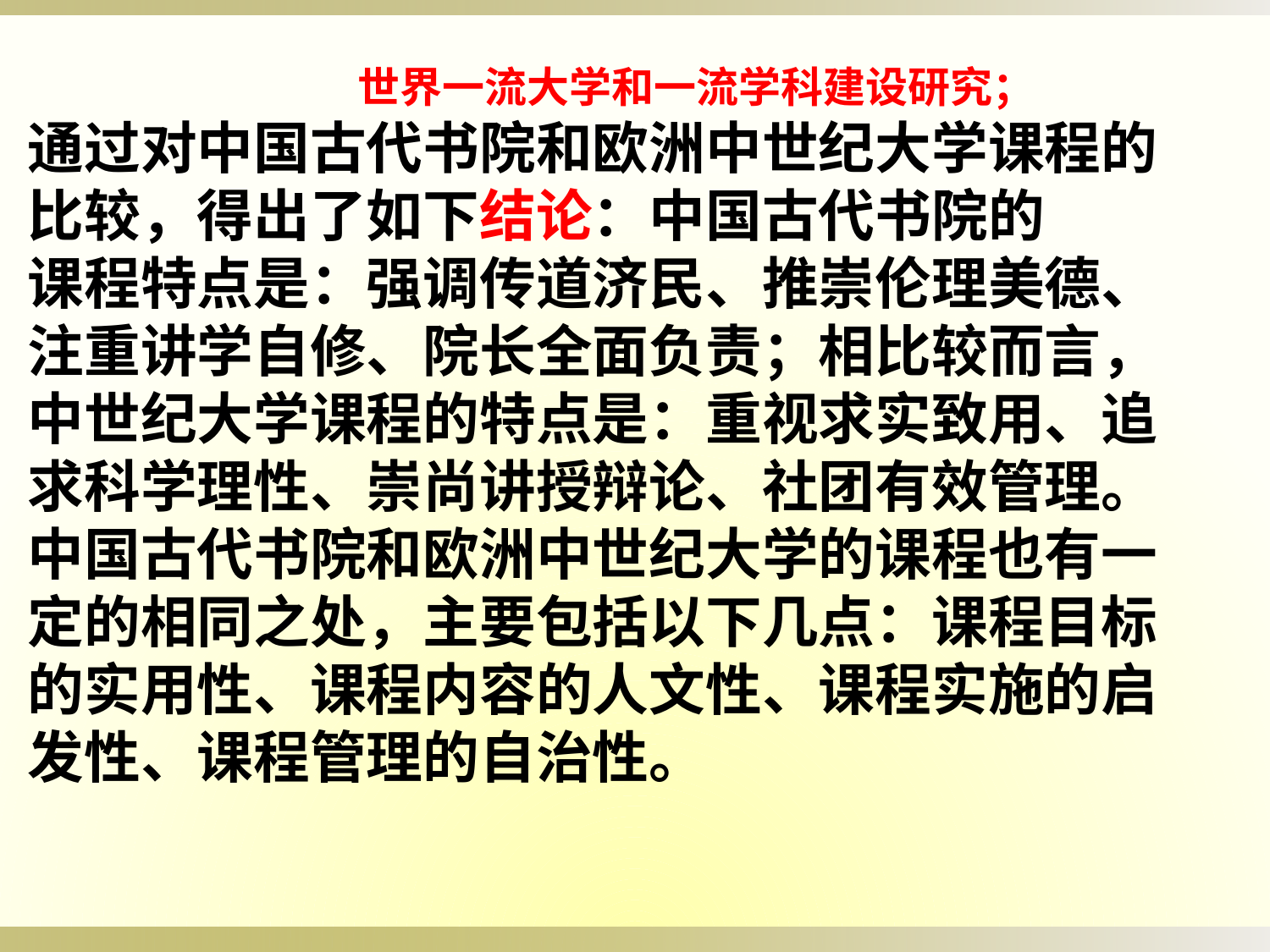

世界一流大学和一流学科建设研究；
通过对中国古代书院和欧洲中世纪大学课程的比较，得出了如下结论：中国古代书院的
课程特点是：强调传道济民、推崇伦理美德、注重讲学自修、院长全面负责；相比较而言，中世纪大学课程的特点是：重视求实致用、追求科学理性、崇尚讲授辩论、社团有效管理。 中国古代书院和欧洲中世纪大学的课程也有一定的相同之处，主要包括以下几点：课程目标的实用性、课程内容的人文性、课程实施的启发性、课程管理的自治性。